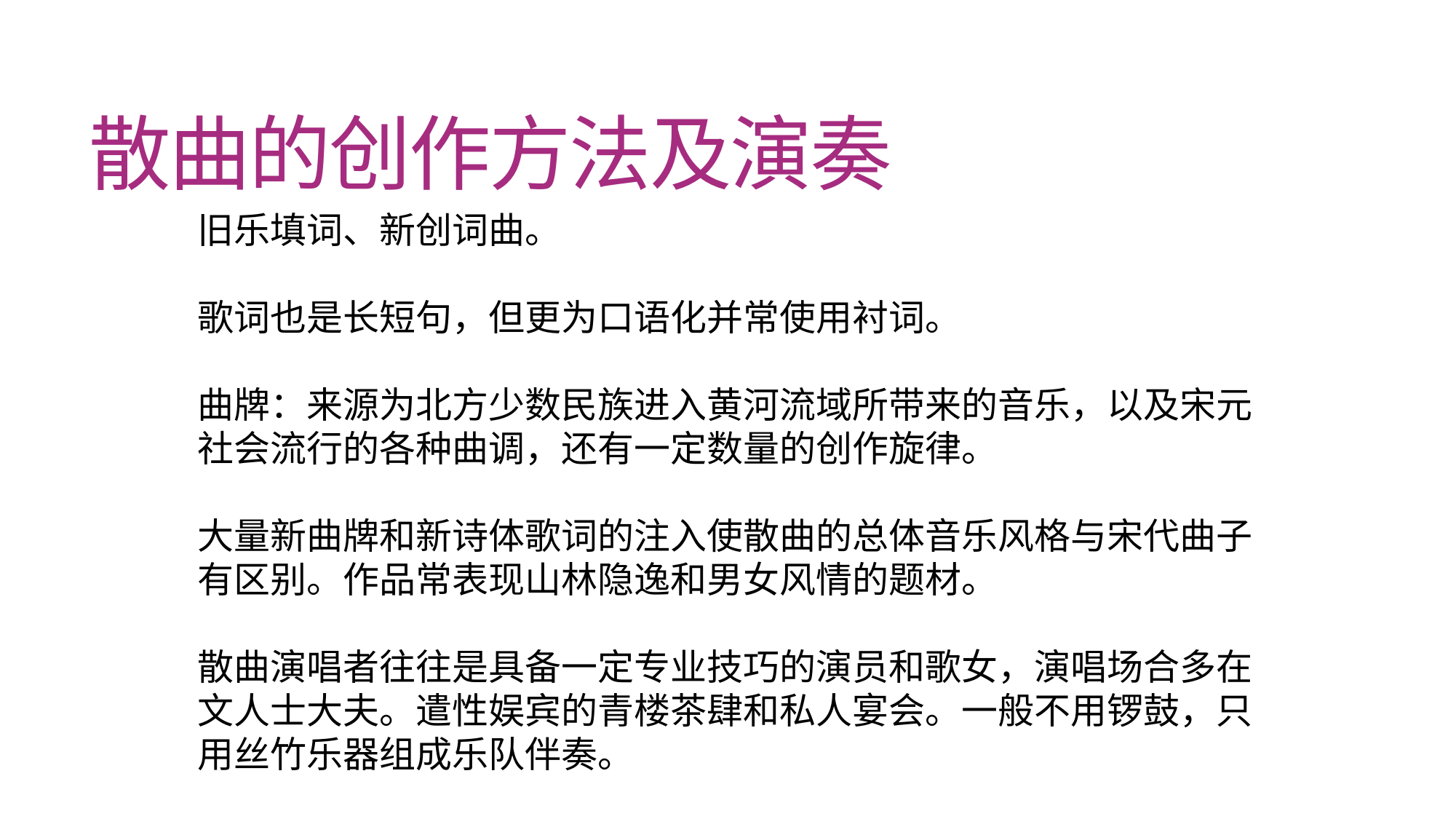

# 散曲的创作方法及演奏
旧乐填词、新创词曲。

歌词也是长短句，但更为口语化并常使用衬词。

曲牌：来源为北方少数民族进入黄河流域所带来的音乐，以及宋元社会流行的各种曲调，还有一定数量的创作旋律。

大量新曲牌和新诗体歌词的注入使散曲的总体音乐风格与宋代曲子有区别。作品常表现山林隐逸和男女风情的题材。

散曲演唱者往往是具备一定专业技巧的演员和歌女，演唱场合多在文人士大夫。遣性娱宾的青楼茶肆和私人宴会。一般不用锣鼓，只用丝竹乐器组成乐队伴奏。